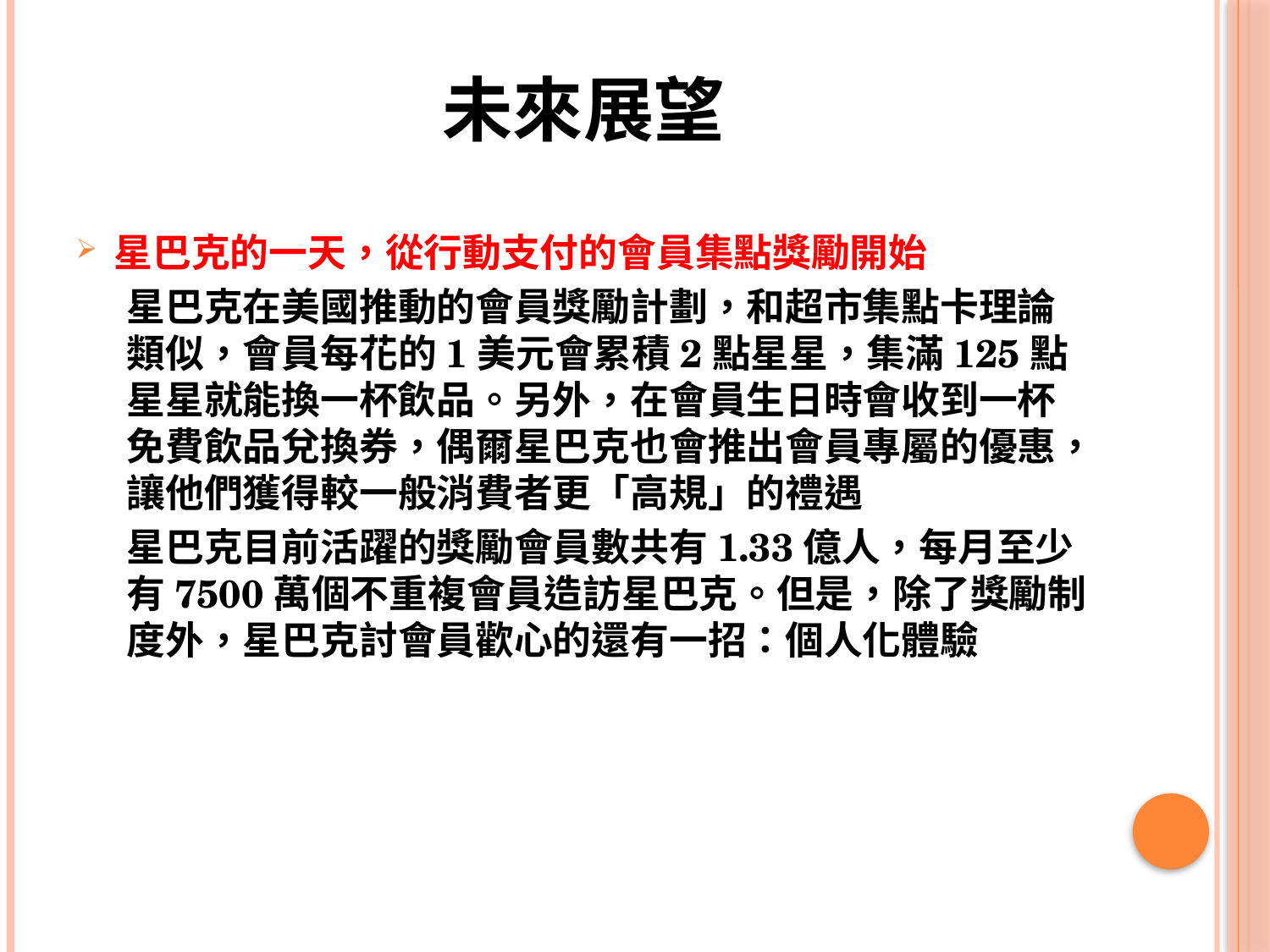

# 未來展望
星巴克的一天，從行動支付的會員集點獎勵開始
星巴克在美國推動的會員獎勵計劃，和超市集點卡理論類似，會員每花的1美元會累積2點星星，集滿125點星星就能換一杯飲品。另外，在會員生日時會收到一杯免費飲品兌換券，偶爾星巴克也會推出會員專屬的優惠，讓他們獲得較一般消費者更「高規」的禮遇
星巴克目前活躍的獎勵會員數共有1.33億人，每月至少有7500萬個不重複會員造訪星巴克。但是，除了獎勵制度外，星巴克討會員歡心的還有一招：個人化體驗